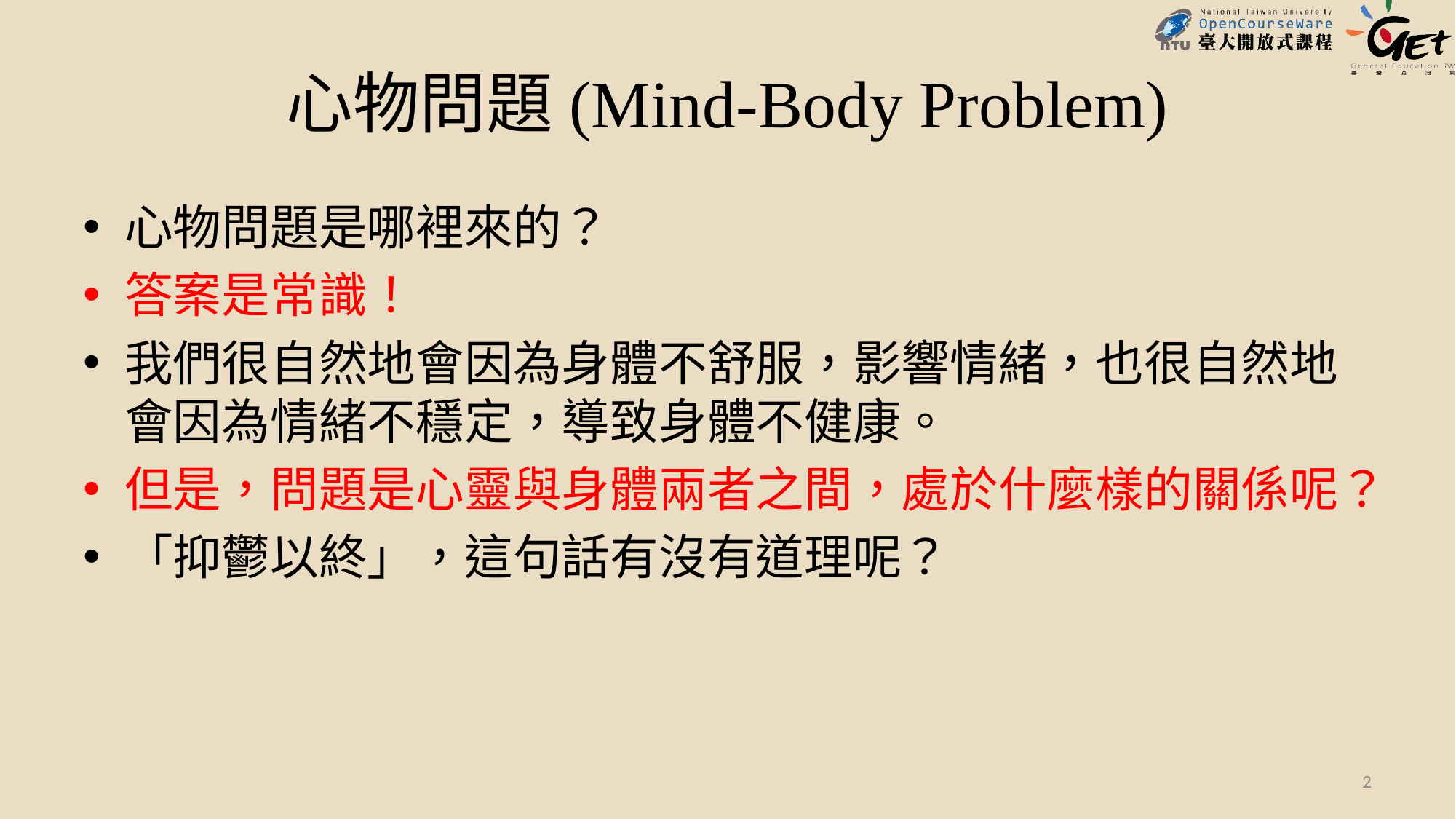

# 心物問題(Mind-Body Problem)
心物問題是哪裡來的？
答案是常識！
我們很自然地會因為身體不舒服，影響情緒，也很自然地會因為情緒不穩定，導致身體不健康。
但是，問題是心靈與身體兩者之間，處於什麼樣的關係呢？
「抑鬱以終」，這句話有沒有道理呢？
2